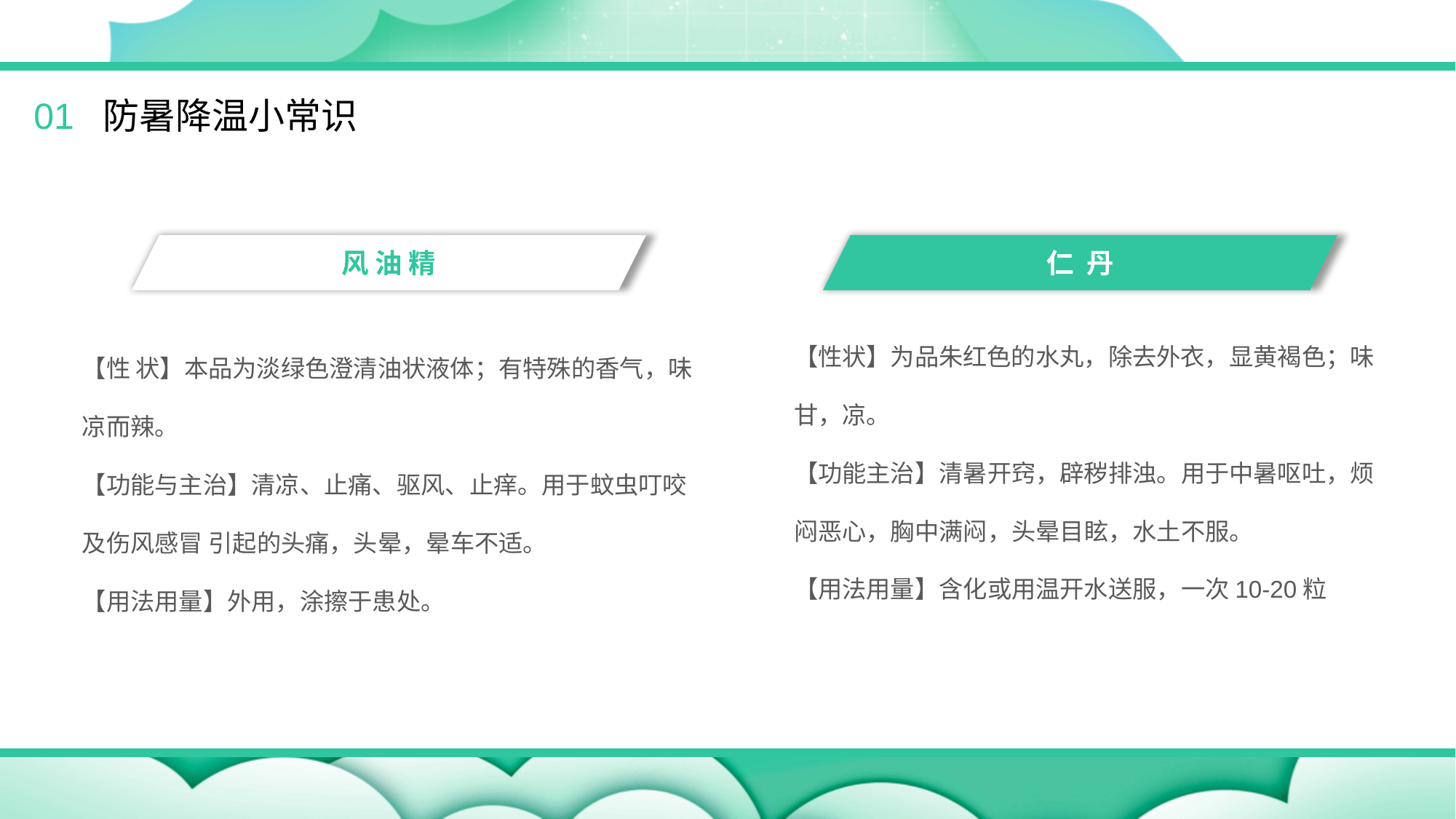

01  防暑降温小常识
风 油 精
【性 状】本品为淡绿色澄清油状液体；有特殊的香气，味凉而辣。
【功能与主治】清凉、止痛、驱风、止痒。用于蚊虫叮咬及伤风感冒 引起的头痛，头晕，晕车不适。
【用法用量】外用，涂擦于患处。
仁  丹
【性状】为品朱红色的水丸，除去外衣，显黄褐色；味甘，凉。
【功能主治】清暑开窍，辟秽排浊。用于中暑呕吐，烦闷恶心，胸中满闷，头晕目眩，水土不服。
【用法用量】含化或用温开水送服，一次10-20粒